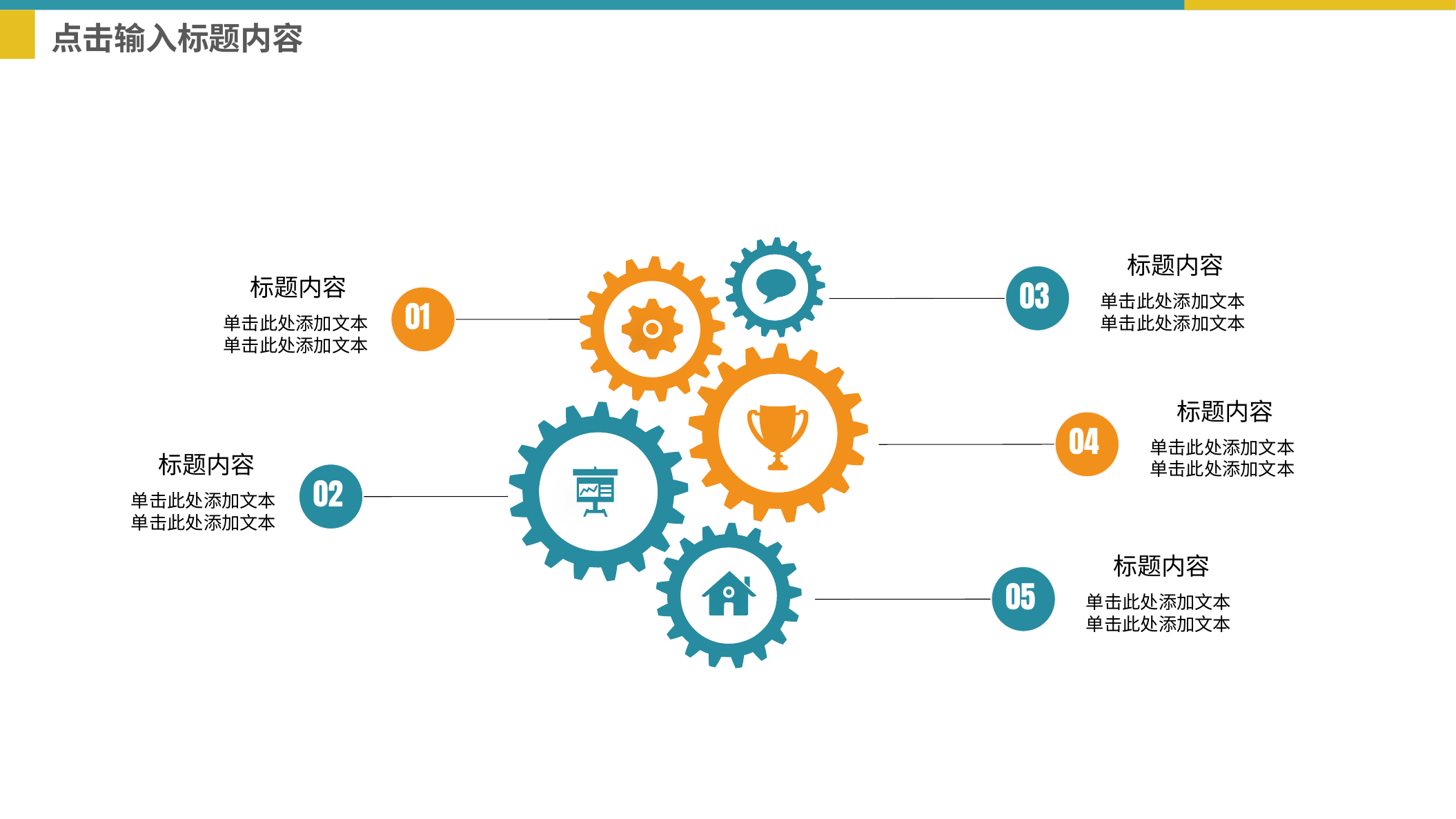

点击输入标题内容

 标题内容
单击此处添加文本
单击此处添加文本

 标题内容
单击此处添加文本
单击此处添加文本

03

01

 标题内容
单击此处添加文本
单击此处添加文本

04
 标题内容
单击此处添加文本
单击此处添加文本

02

 标题内容
单击此处添加文本
单击此处添加文本

05